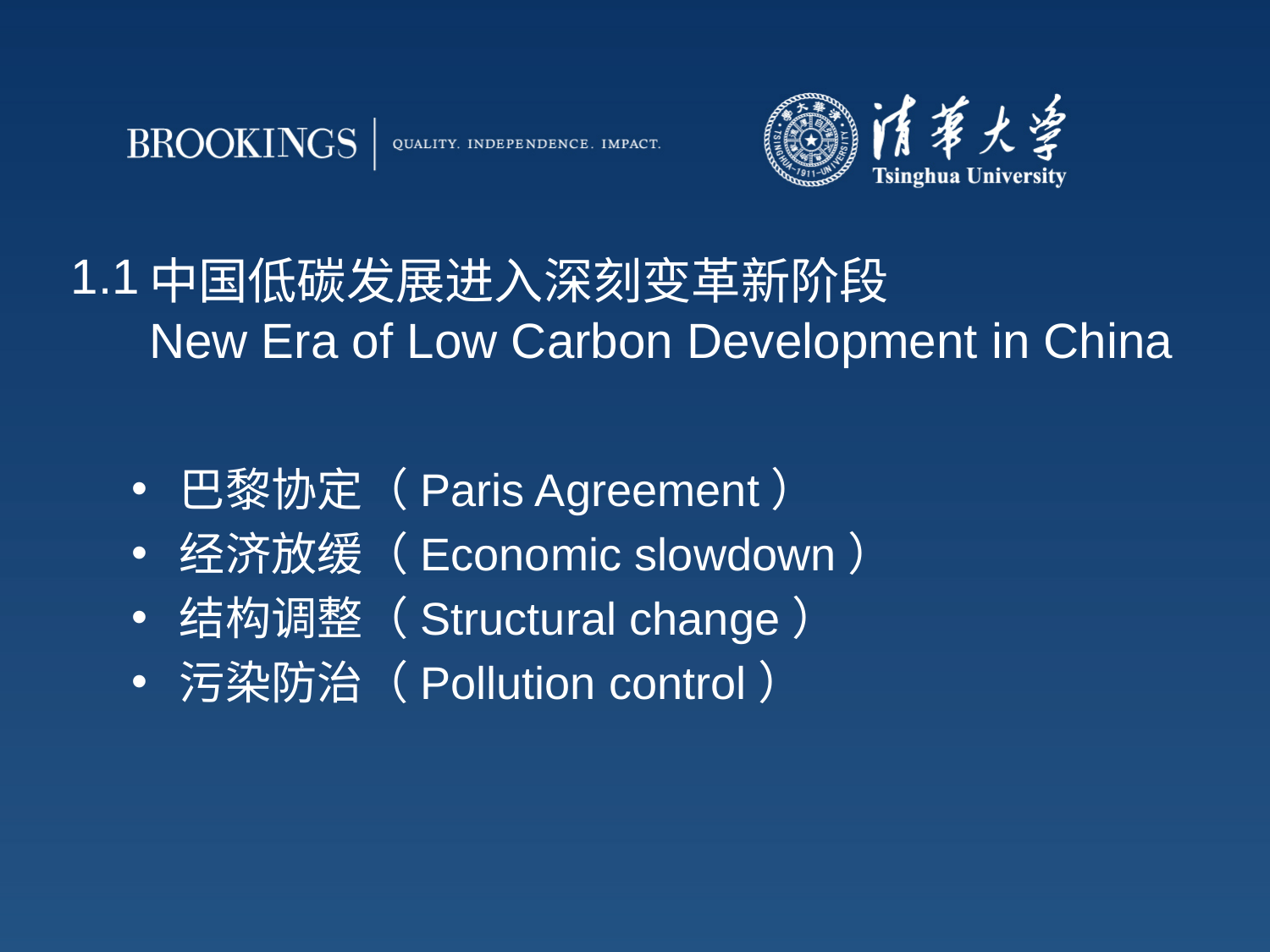

1.1
# 中国低碳发展进入深刻变革新阶段 New Era of Low Carbon Development in China

巴黎协定（Paris Agreement）
经济放缓（Economic slowdown）
结构调整（Structural change）
污染防治（Pollution control）